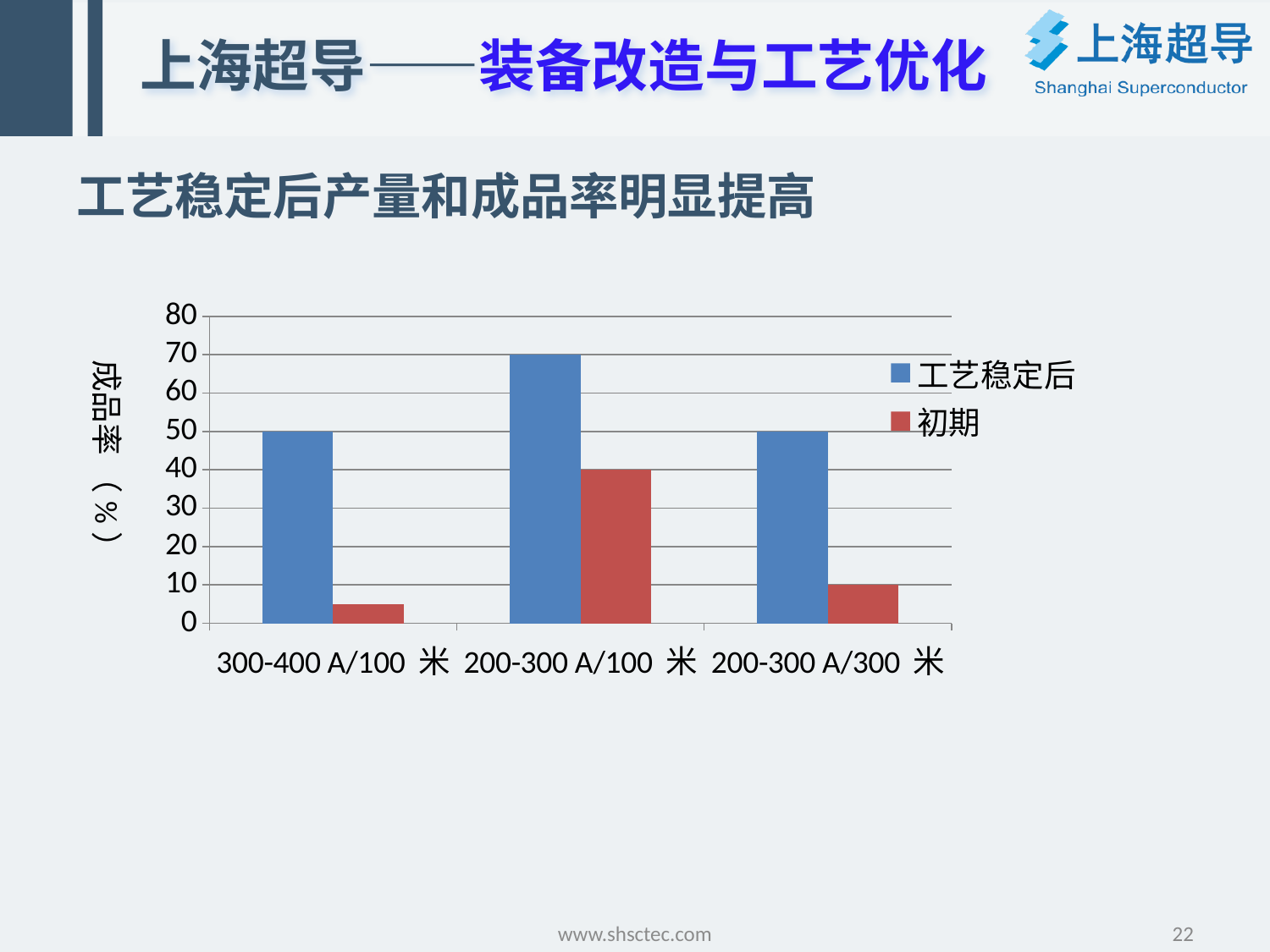

# 上海超导——装备改造与工艺优化
工艺稳定后产量和成品率明显提高

### Chart

| Category | 工艺稳定后 | 初期 |
|---|---|---|
| 300-400 A/100 米 | 50.0 | 5.0 |
| 200-300 A/100 米 | 70.0 | 40.0 |
| 200-300 A/300 米 | 50.0 | 10.0 |
成品率 （%）
www.shsctec.com
22